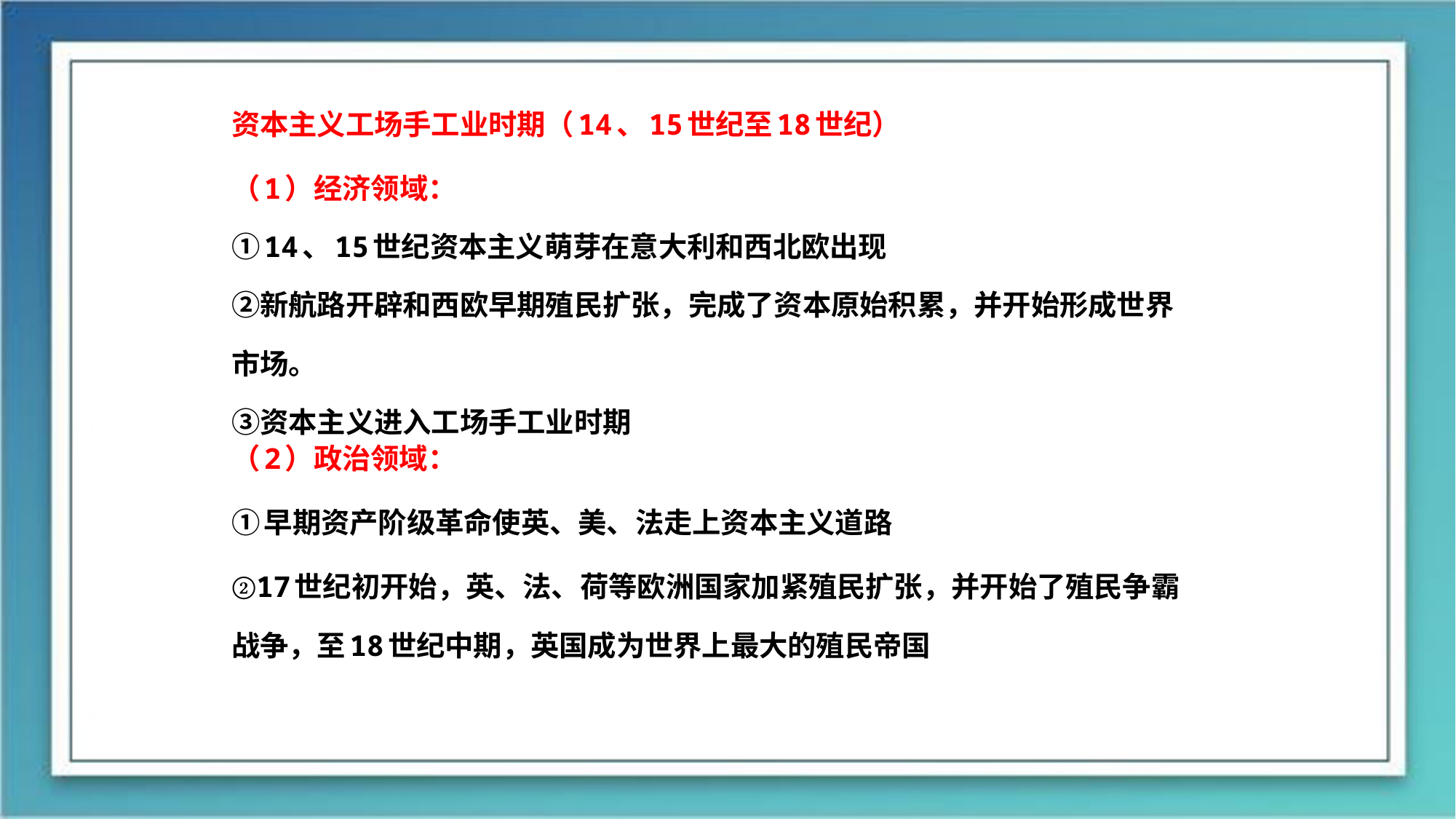

资本主义工场手工业时期（14、15世纪至18世纪）
（1）经济领域：
①14、15世纪资本主义萌芽在意大利和西北欧出现
②新航路开辟和西欧早期殖民扩张，完成了资本原始积累，并开始形成世界市场。
③资本主义进入工场手工业时期
（2）政治领域：
①早期资产阶级革命使英、美、法走上资本主义道路
②17世纪初开始，英、法、荷等欧洲国家加紧殖民扩张，并开始了殖民争霸战争，至18世纪中期，英国成为世界上最大的殖民帝国